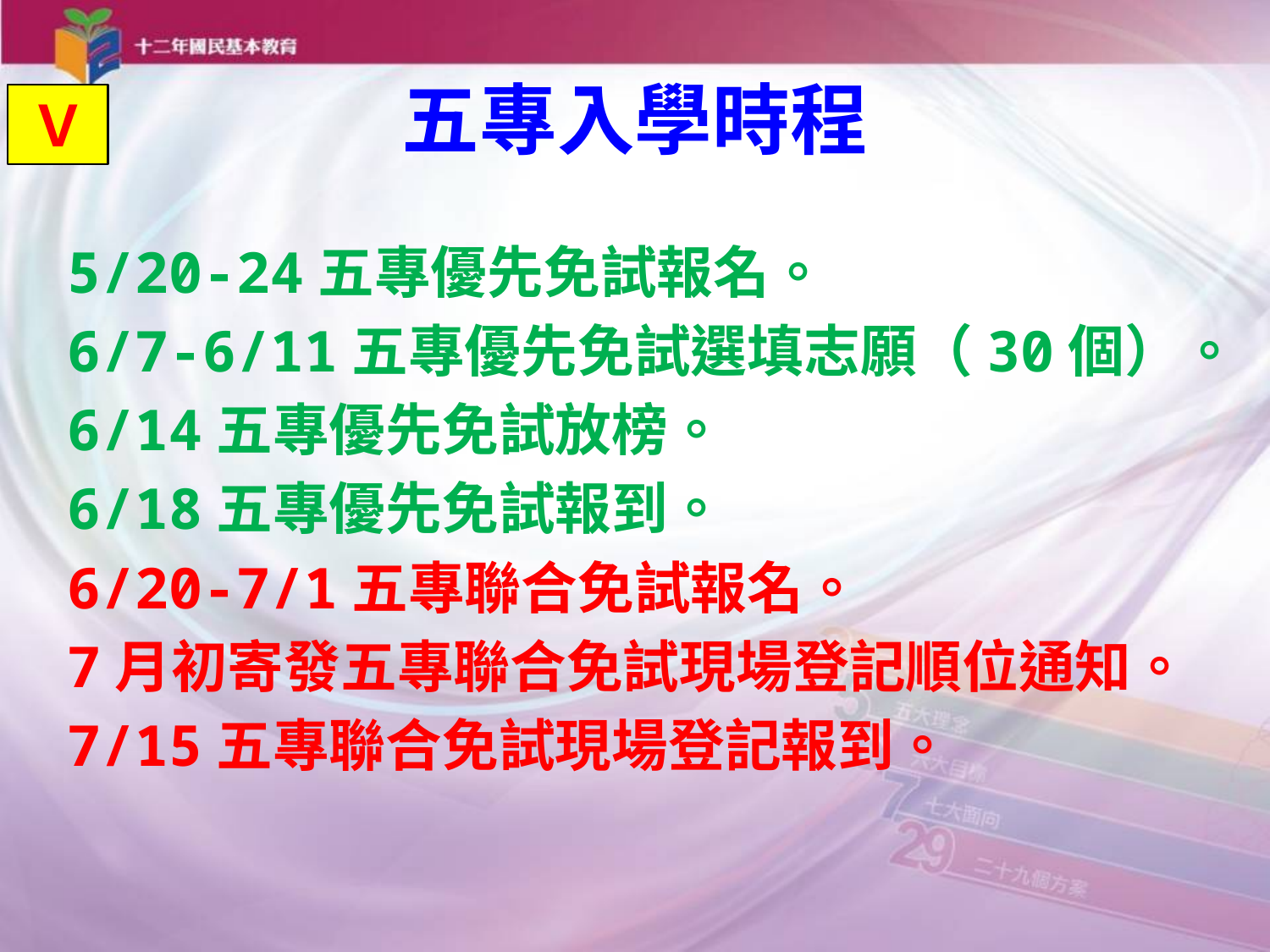

# 五專入學時程
Ｖ
5/20-24五專優先免試報名。
6/7-6/11五專優先免試選填志願（30個）。
6/14五專優先免試放榜。
6/18五專優先免試報到。
6/20-7/1五專聯合免試報名。
7月初寄發五專聯合免試現場登記順位通知。
7/15五專聯合免試現場登記報到。